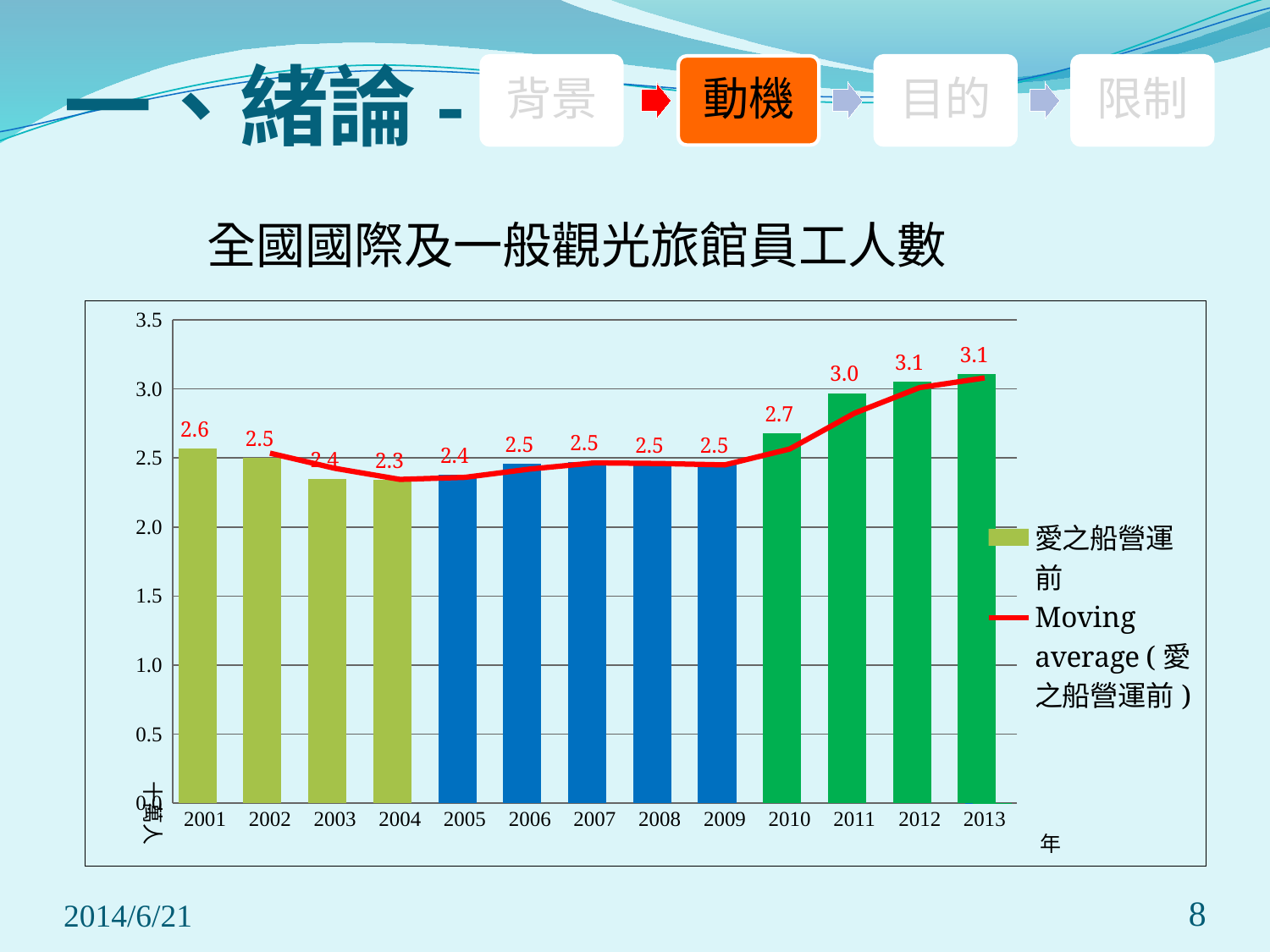

# 一、緒論-
背景
動機
目的
限制

全國國際及一般觀光旅館員工人數

### Chart

| Category | 愛之船營運前 | 柴油愛之船 | 太陽能愛之船 |
|---|---|---|---|
| 2001 | 2.57 | None | None |
| 2002 | 2.5 | None | None |
| 2003 | 2.35 | None | None |
| 2004 | 2.34 | None | None |
| 2005 | 2.38 | None | None |
| 2006 | 2.46 | None | None |
| 2007 | 2.47 | None | None |
| 2008 | 2.45 | None | None |
| 2009 | 2.45 | None | None |
| 2010 | 2.68 | None | None |
| 2011 | 2.97 | None | None |
| 2012 | 3.05 | None | None |
| 2013 | 3.11 | 0.001 | 0.001 |
2014/6/21
8